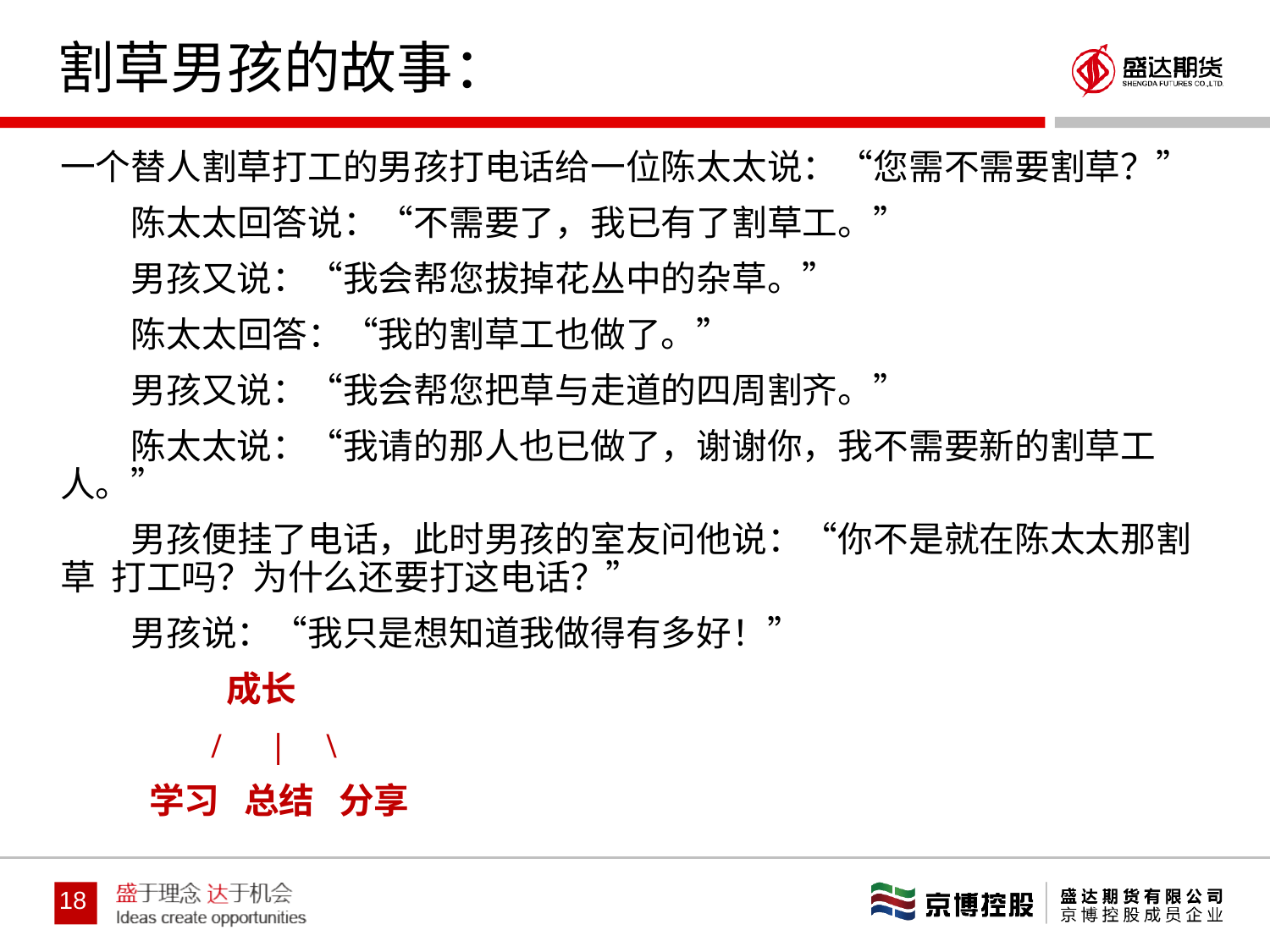

# 割草男孩的故事：
一个替人割草打工的男孩打电话给一位陈太太说：“您需不需要割草？”
　　陈太太回答说：“不需要了，我已有了割草工。”
　　男孩又说：“我会帮您拔掉花丛中的杂草。”
　　陈太太回答：“我的割草工也做了。”
　　男孩又说：“我会帮您把草与走道的四周割齐。”
　　陈太太说：“我请的那人也已做了，谢谢你，我不需要新的割草工人。”
　　男孩便挂了电话，此时男孩的室友问他说：“你不是就在陈太太那割草  打工吗？为什么还要打这电话？”
　　男孩说：“我只是想知道我做得有多好！”
　　            成长
                 /      |     \
          学习   总结   分享